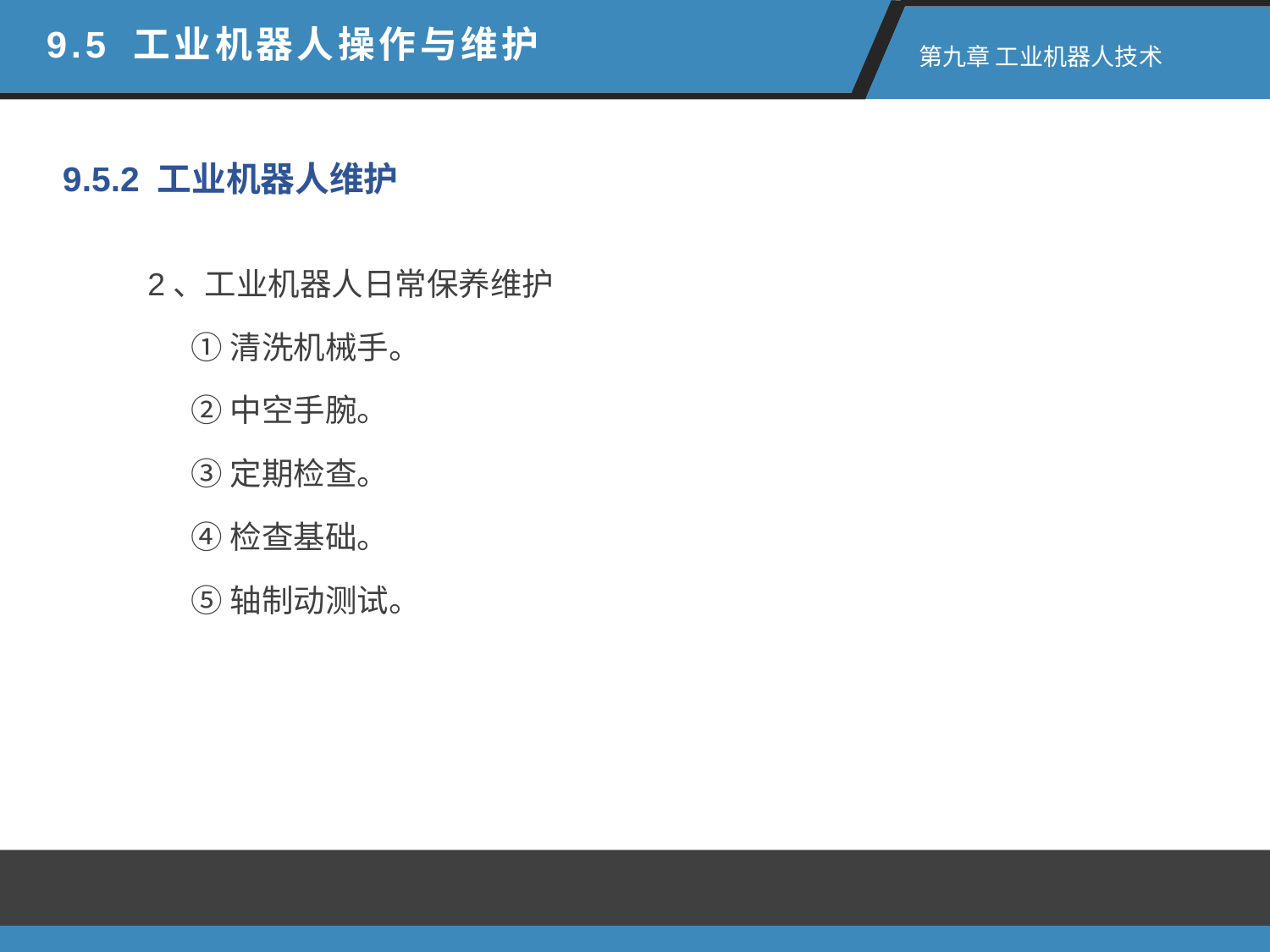

9.5 工业机器人操作与维护
第九章 工业机器人技术
9.5.2 工业机器人维护
2、工业机器人日常保养维护
      ①清洗机械手。
      ②中空手腕。
      ③定期检查。
      ④检查基础。
      ⑤轴制动测试。